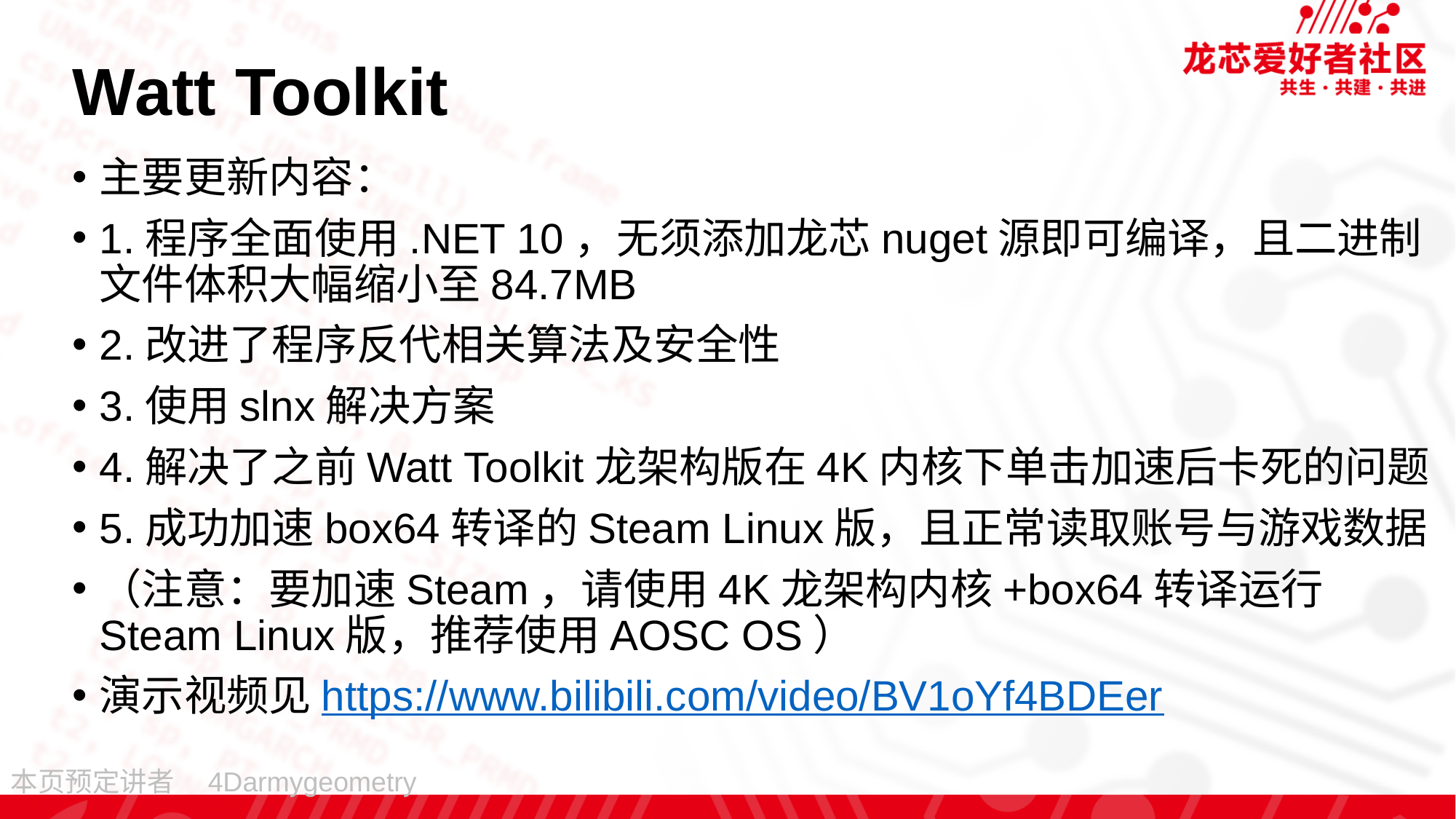

# Watt Toolkit
主要更新内容：
1.程序全面使用.NET 10，无须添加龙芯nuget源即可编译，且二进制文件体积大幅缩小至84.7MB
2.改进了程序反代相关算法及安全性
3.使用slnx解决方案
4.解决了之前Watt Toolkit龙架构版在4K内核下单击加速后卡死的问题
5.成功加速box64转译的Steam Linux版，且正常读取账号与游戏数据
（注意：要加速Steam，请使用4K龙架构内核+box64转译运行Steam Linux版，推荐使用AOSC OS）
演示视频见https://www.bilibili.com/video/BV1oYf4BDEer
4Darmygeometry